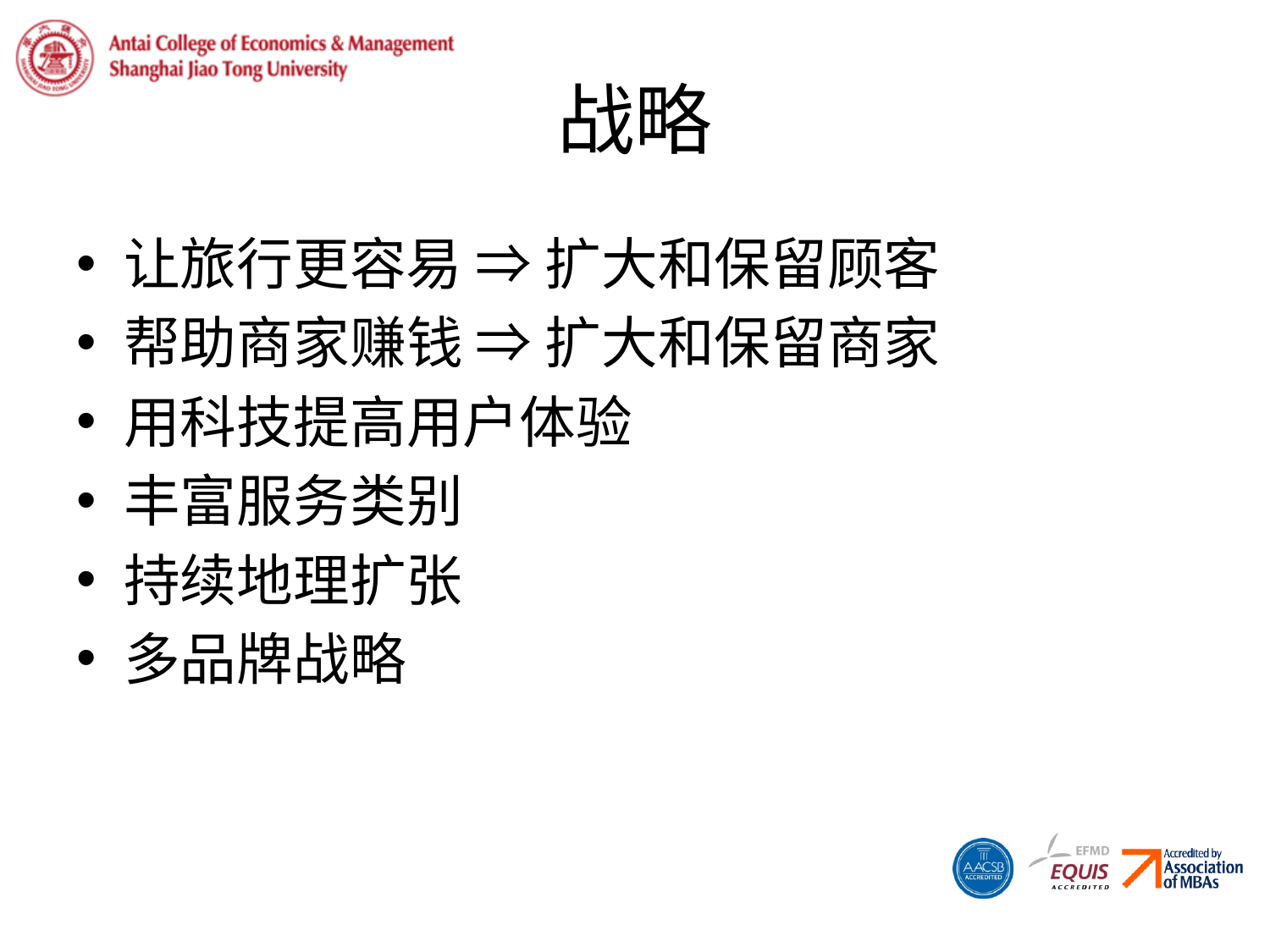

# 战略
让旅行更容易 ⇒ 扩大和保留顾客
帮助商家赚钱 ⇒ 扩大和保留商家
用科技提高用户体验
丰富服务类别
持续地理扩张
多品牌战略